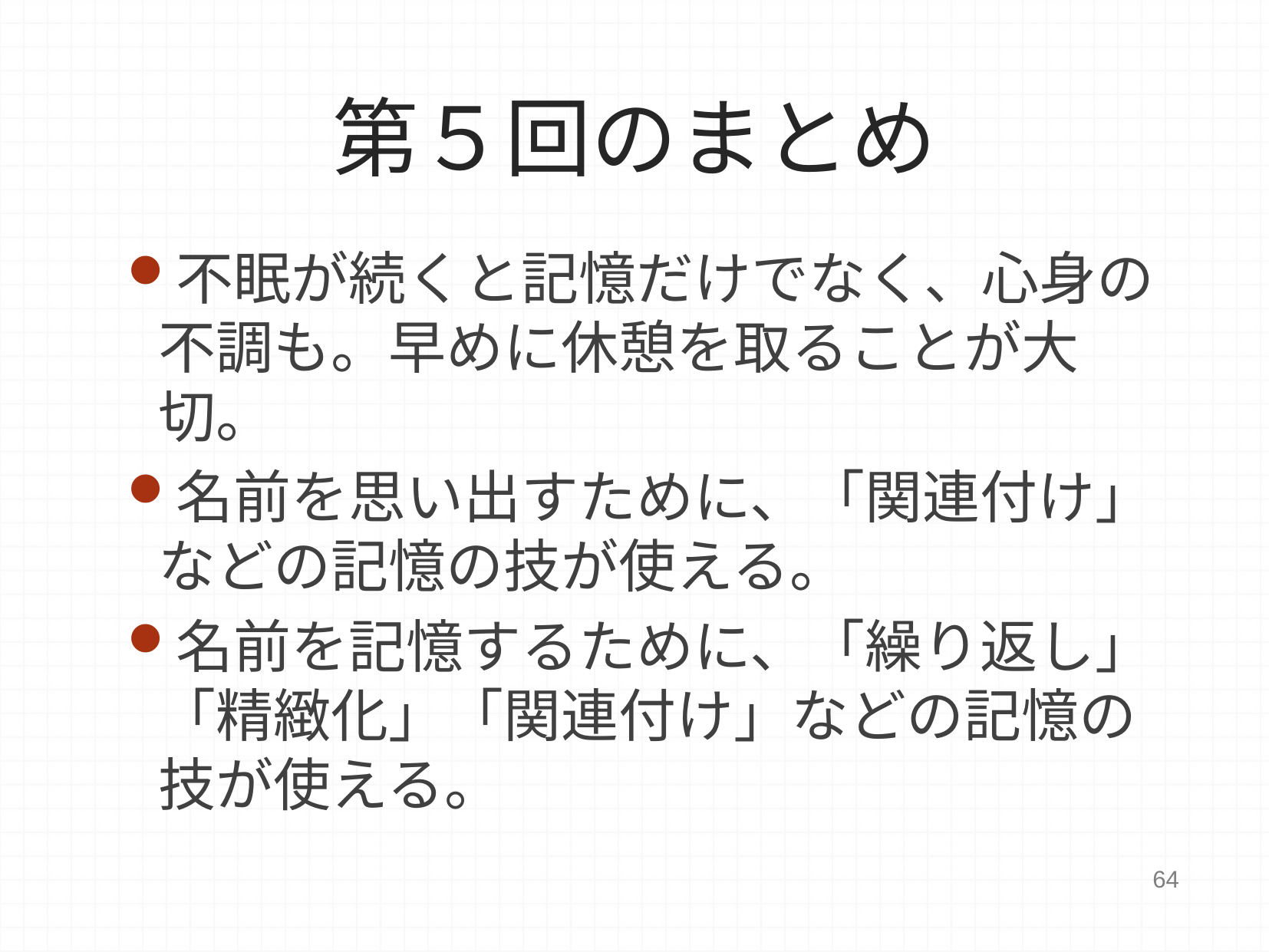

# 第５回のまとめ
不眠が続くと記憶だけでなく、心身の不調も。早めに休憩を取ることが大切。
名前を思い出すために、「関連付け」などの記憶の技が使える。
名前を記憶するために、「繰り返し」「精緻化」「関連付け」などの記憶の技が使える。

64